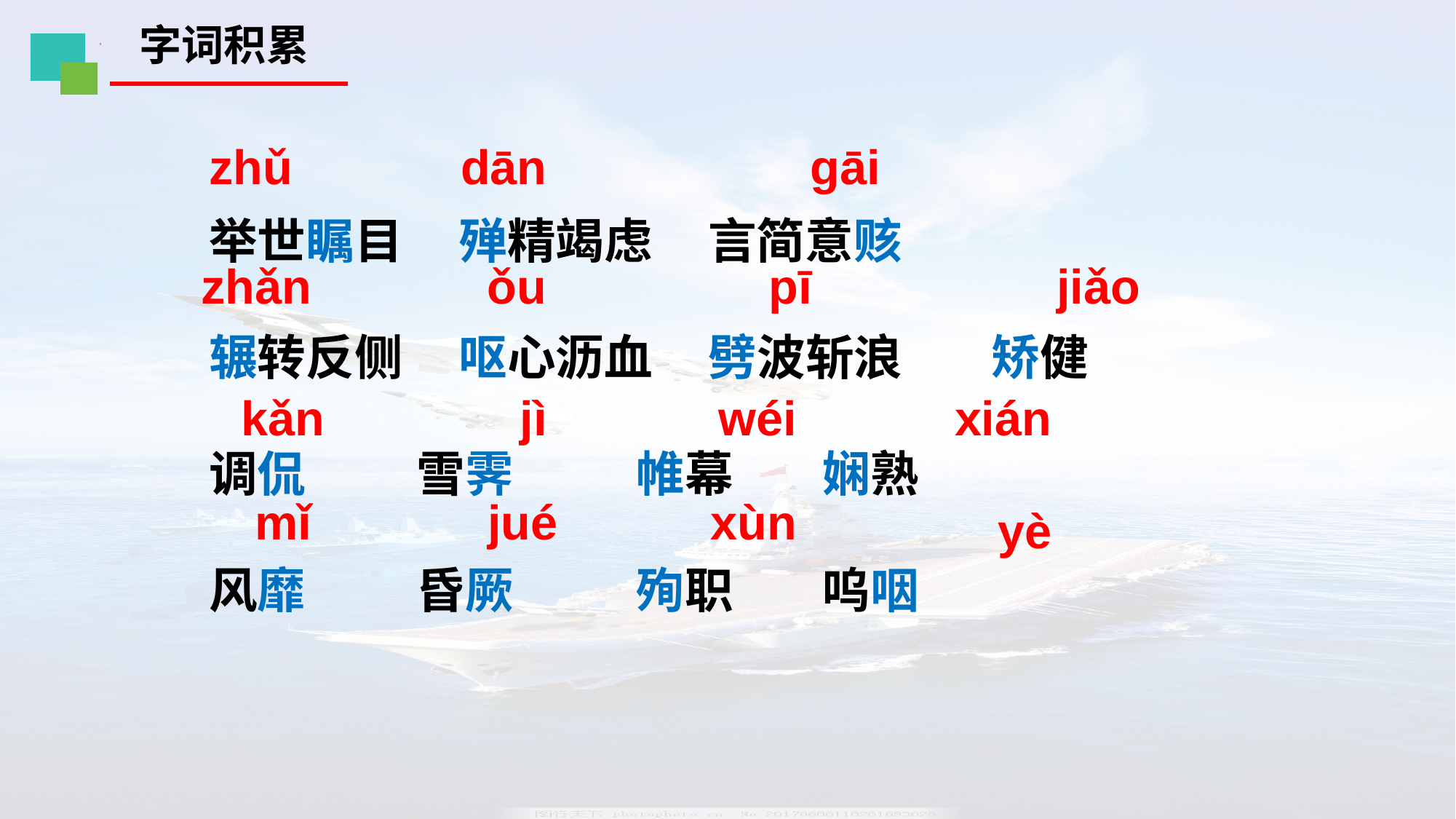

字词积累

zhǔ
dān
gāi
举世瞩目     殚精竭虑     言简意赅
辗转反侧     呕心沥血     劈波斩浪        矫健
调侃          雪霁           帷幕        娴熟
风靡          昏厥           殉职        呜咽
zhǎn
ǒu
pī
jiǎo
kǎn
jì
wéi
xián
mǐ
jué
xùn
yè